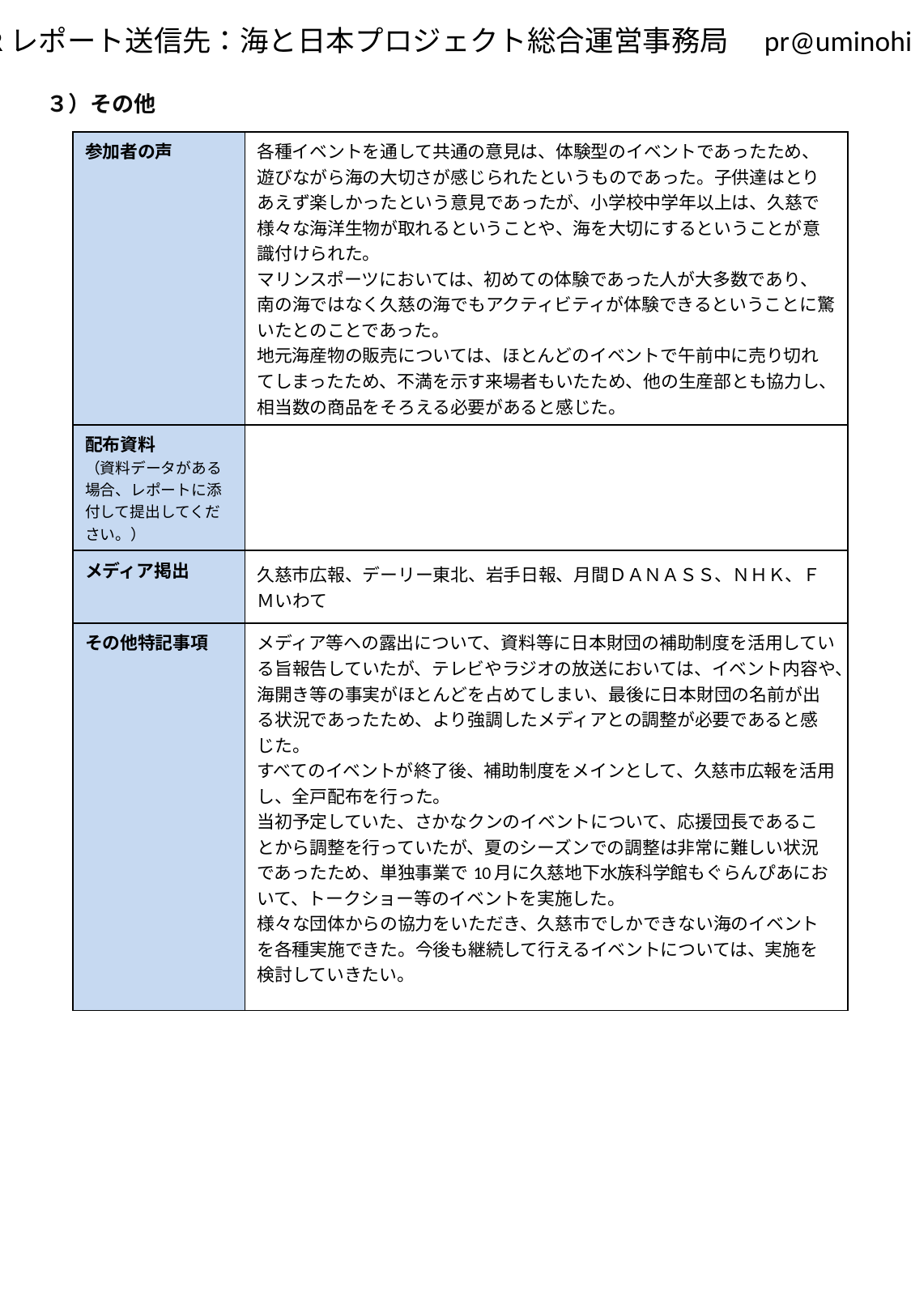

３）その他
| 参加者の声 | 各種イベントを通して共通の意見は、体験型のイベントであったため、遊びながら海の大切さが感じられたというものであった。子供達はとりあえず楽しかったという意見であったが、小学校中学年以上は、久慈で様々な海洋生物が取れるということや、海を大切にするということが意識付けられた。 マリンスポーツにおいては、初めての体験であった人が大多数であり、南の海ではなく久慈の海でもアクティビティが体験できるということに驚いたとのことであった。 地元海産物の販売については、ほとんどのイベントで午前中に売り切れてしまったため、不満を示す来場者もいたため、他の生産部とも協力し、相当数の商品をそろえる必要があると感じた。 |
| --- | --- |
| 配布資料 （資料データがある場合、レポートに添付して提出してください。） |  |
| メディア掲出 | 久慈市広報、デーリー東北、岩手日報、月間ＤＡＮＡＳＳ、ＮＨＫ、ＦＭいわて |
| その他特記事項 | メディア等への露出について、資料等に日本財団の補助制度を活用している旨報告していたが、テレビやラジオの放送においては、イベント内容や、海開き等の事実がほとんどを占めてしまい、最後に日本財団の名前が出る状況であったため、より強調したメディアとの調整が必要であると感じた。 すべてのイベントが終了後、補助制度をメインとして、久慈市広報を活用し、全戸配布を行った。 当初予定していた、さかなクンのイベントについて、応援団長であることから調整を行っていたが、夏のシーズンでの調整は非常に難しい状況であったため、単独事業で10月に久慈地下水族科学館もぐらんぴあにおいて、トークショー等のイベントを実施した。 様々な団体からの協力をいただき、久慈市でしかできない海のイベントを各種実施できた。今後も継続して行えるイベントについては、実施を検討していきたい。 |